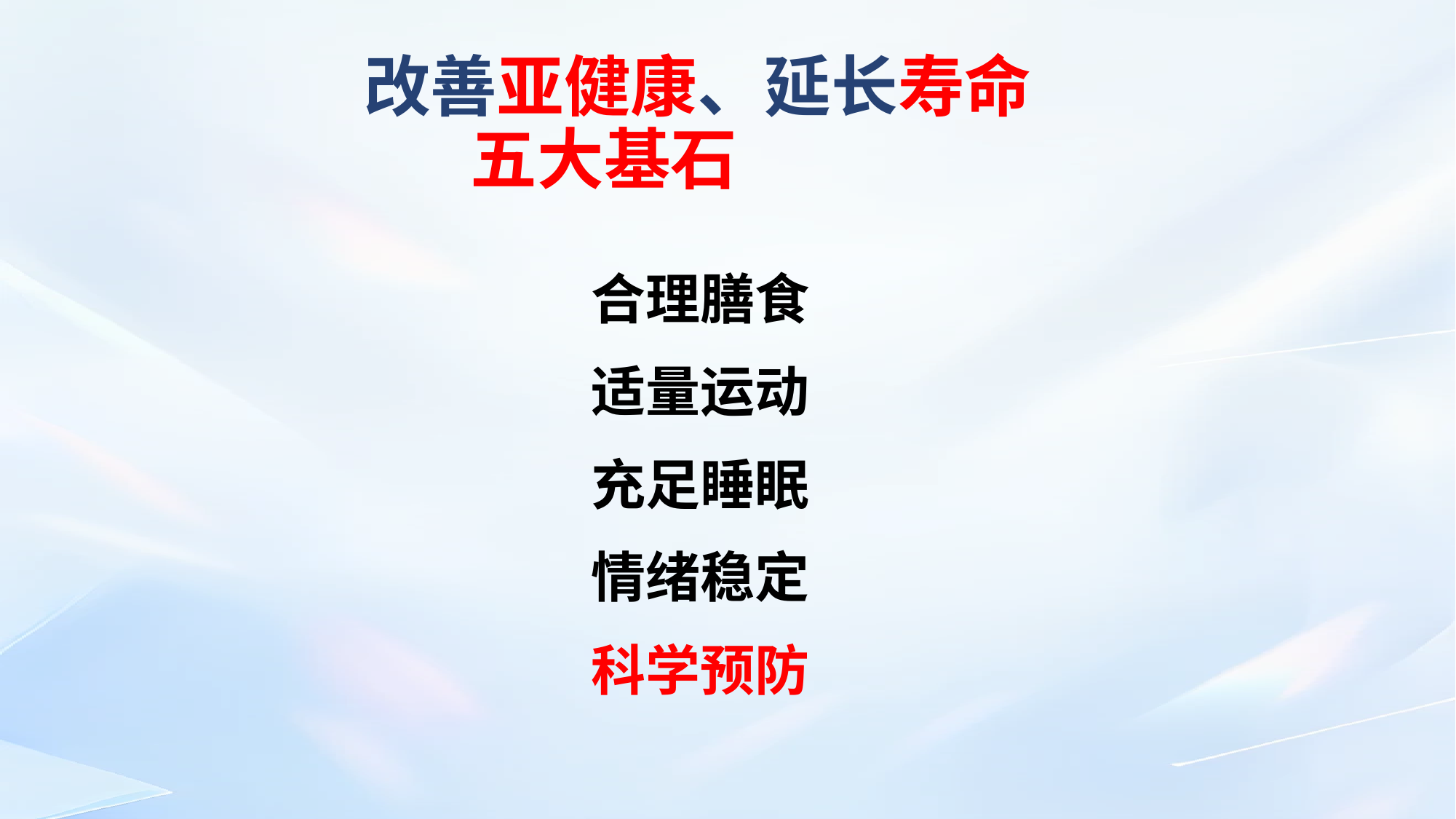

改善亚健康、延长寿命
      五大基石

合理膳食
适量运动
充足睡眠
情绪稳定
科学预防